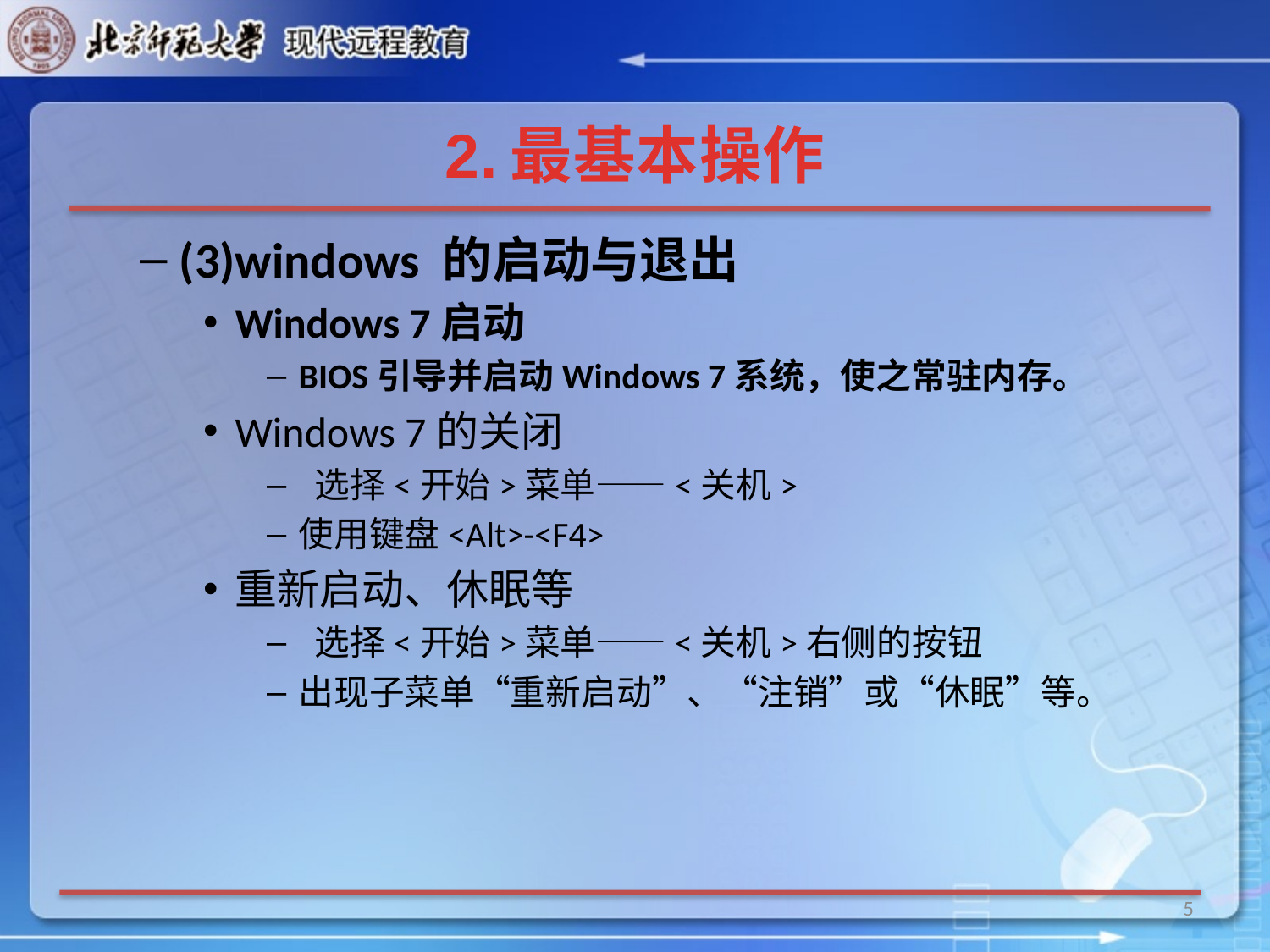

# 2.最基本操作
(3)windows 的启动与退出
Windows 7启动
BIOS引导并启动Windows 7系统，使之常驻内存。
Windows 7的关闭
 选择<开始>菜单——<关机>
使用键盘<Alt>-<F4>
重新启动、休眠等
 选择<开始>菜单——<关机>右侧的按钮
出现子菜单“重新启动”、“注销”或“休眠”等。
5